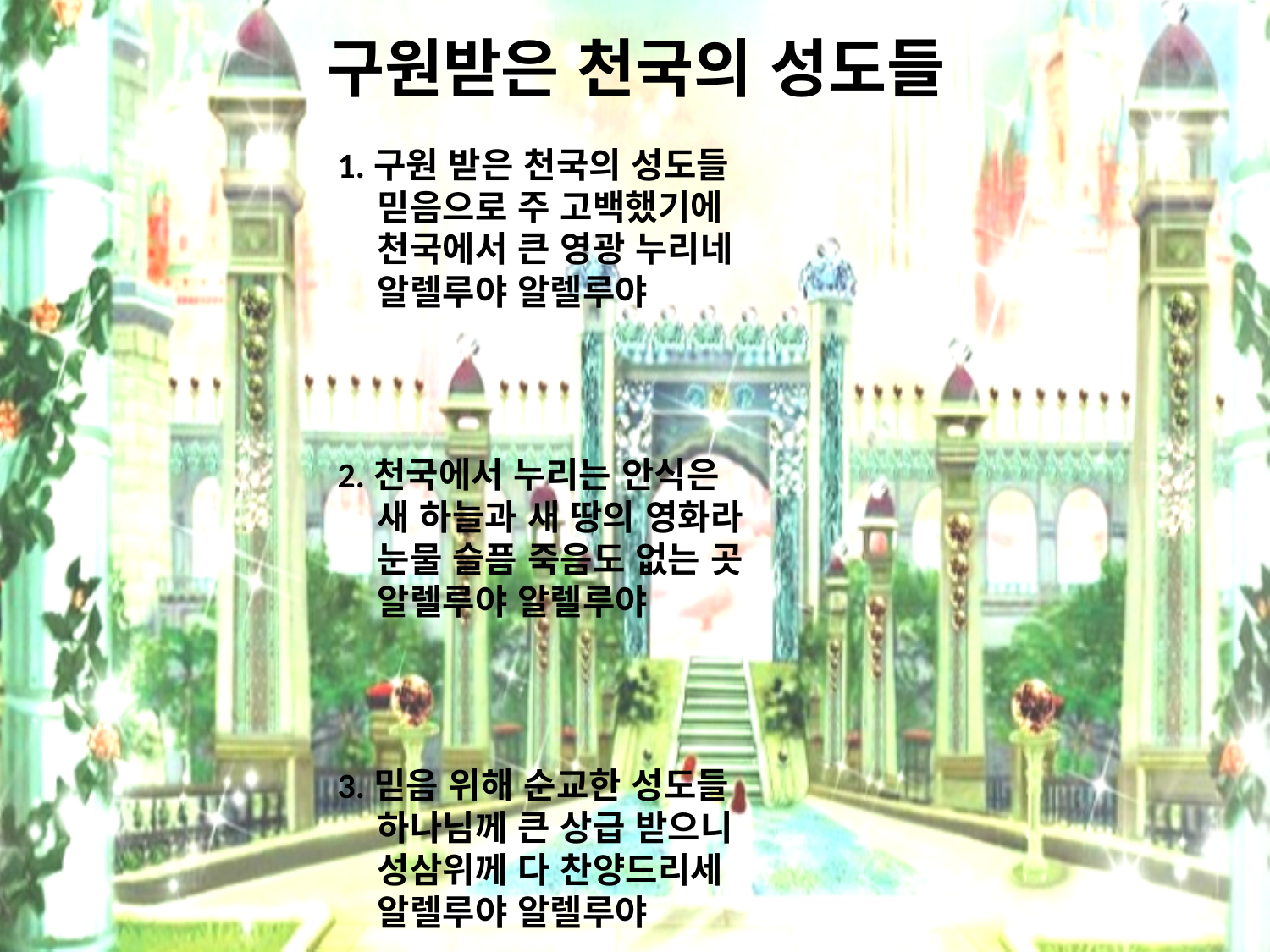

# 구원받은 천국의 성도들
1.구원 받은 천국의 성도들
    믿음으로 주 고백했기에
    천국에서 큰 영광 누리네
    알렐루야 알렐루야

2.천국에서 누리는 안식은
    새 하늘과 새 땅의 영화라
    눈물 슬픔 죽음도 없는 곳
    알렐루야 알렐루야

3.믿음 위해 순교한 성도들
    하나님께 큰 상급 받으니
    성삼위께 다 찬양드리세
    알렐루야 알렐루야